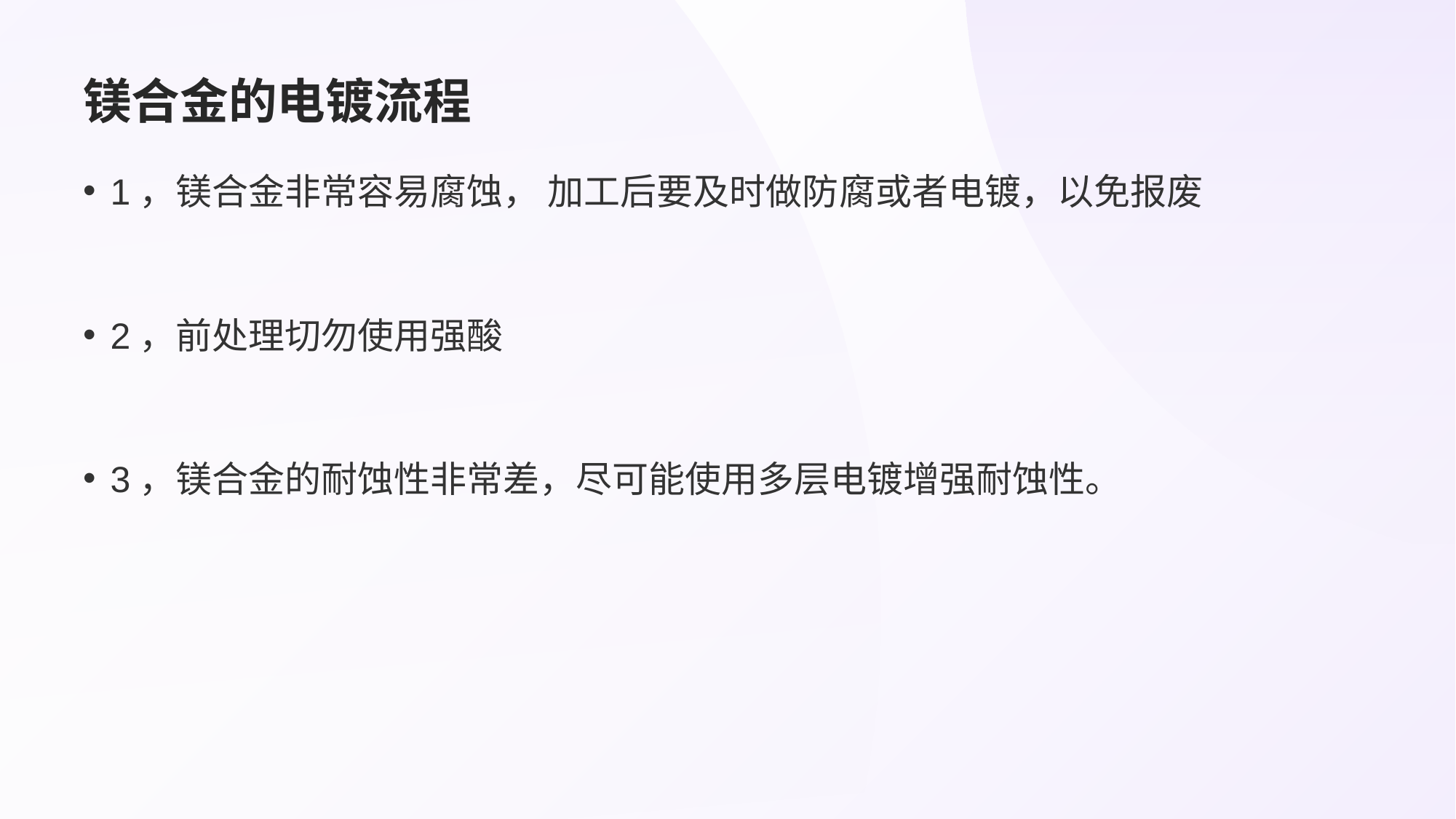

# 镁合金的电镀流程
1，镁合金非常容易腐蚀， 加工后要及时做防腐或者电镀，以免报废

2，前处理切勿使用强酸

3，镁合金的耐蚀性非常差，尽可能使用多层电镀增强耐蚀性。